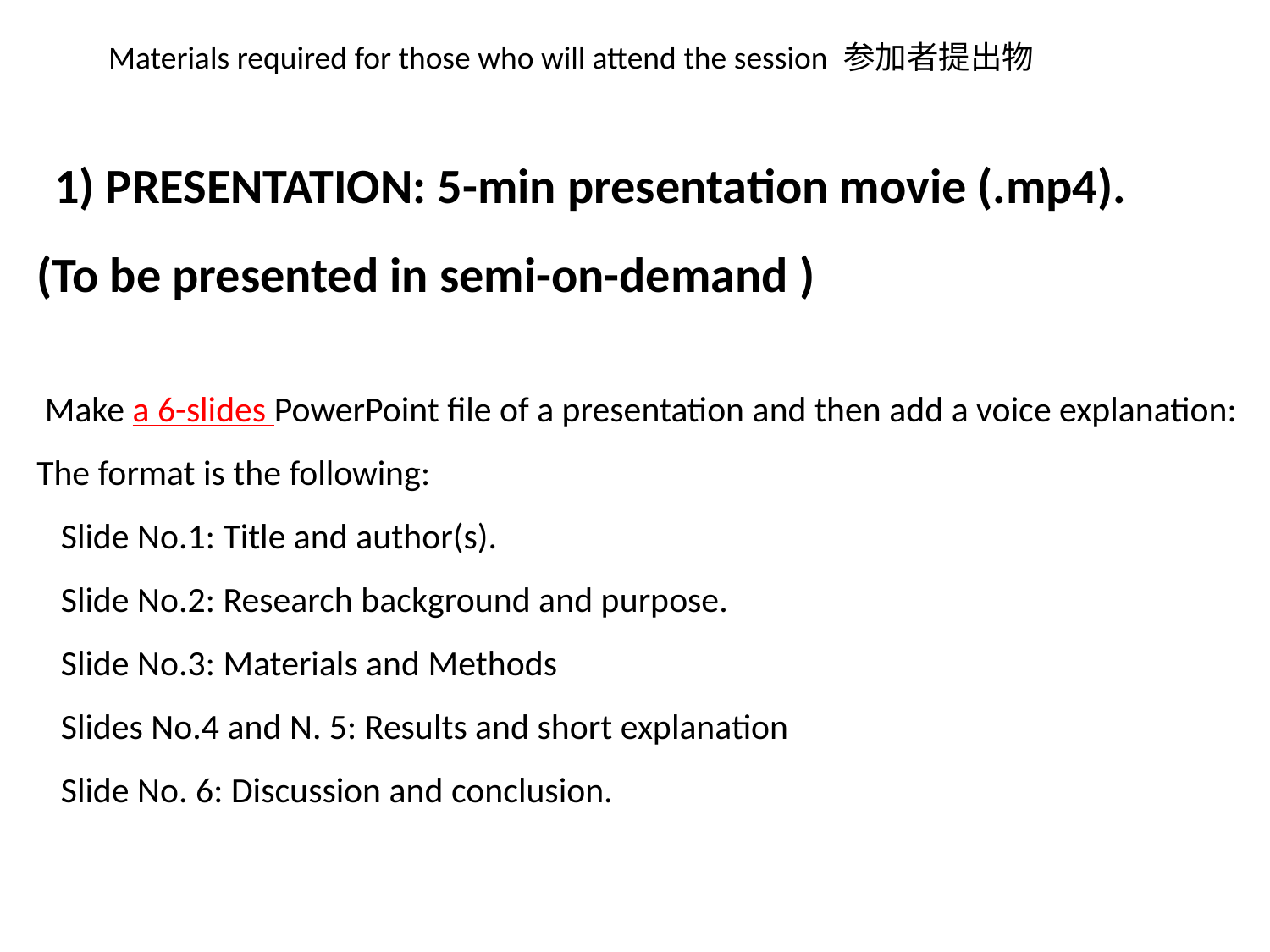

Materials required for those who will attend the session 参加者提出物
  1) PRESENTATION: 5-min presentation movie (.mp4).
(To be presented in semi-on-demand )

 Make a 6-slides PowerPoint file of a presentation and then add a voice explanation:
The format is the following:
   Slide No.1: Title and author(s).
   Slide No.2: Research background and purpose.
   Slide No.3: Materials and Methods
   Slides No.4 and N. 5: Results and short explanation
   Slide No. 6: Discussion and conclusion.